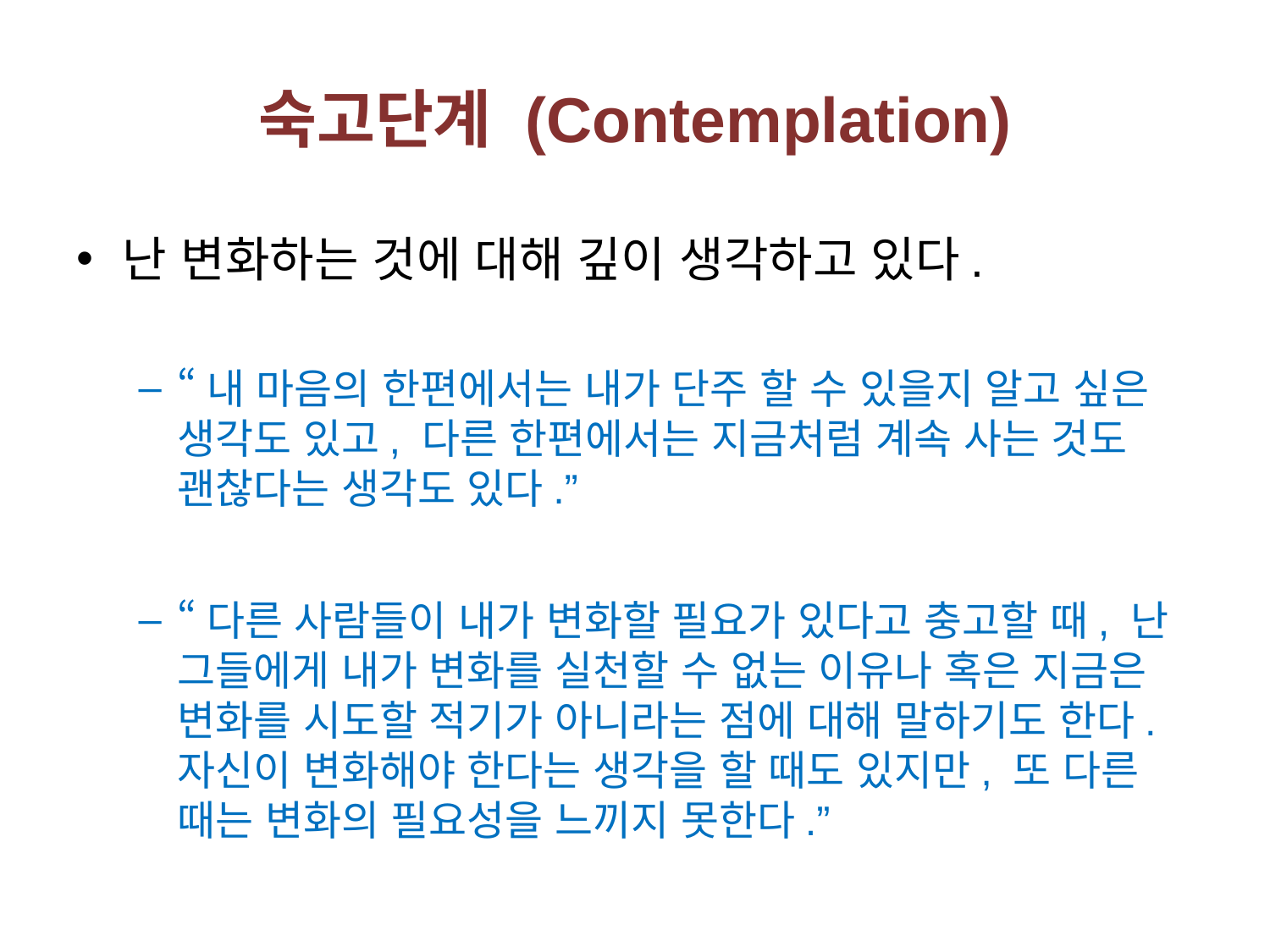

# 숙고단계 (Contemplation)
난 변화하는 것에 대해 깊이 생각하고 있다.

“내 마음의 한편에서는 내가 단주 할 수 있을지 알고 싶은 생각도 있고, 다른 한편에서는 지금처럼 계속 사는 것도 괜찮다는 생각도 있다.”

“다른 사람들이 내가 변화할 필요가 있다고 충고할 때, 난 그들에게 내가 변화를 실천할 수 없는 이유나 혹은 지금은 변화를 시도할 적기가 아니라는 점에 대해 말하기도 한다. 자신이 변화해야 한다는 생각을 할 때도 있지만, 또 다른 때는 변화의 필요성을 느끼지 못한다.”